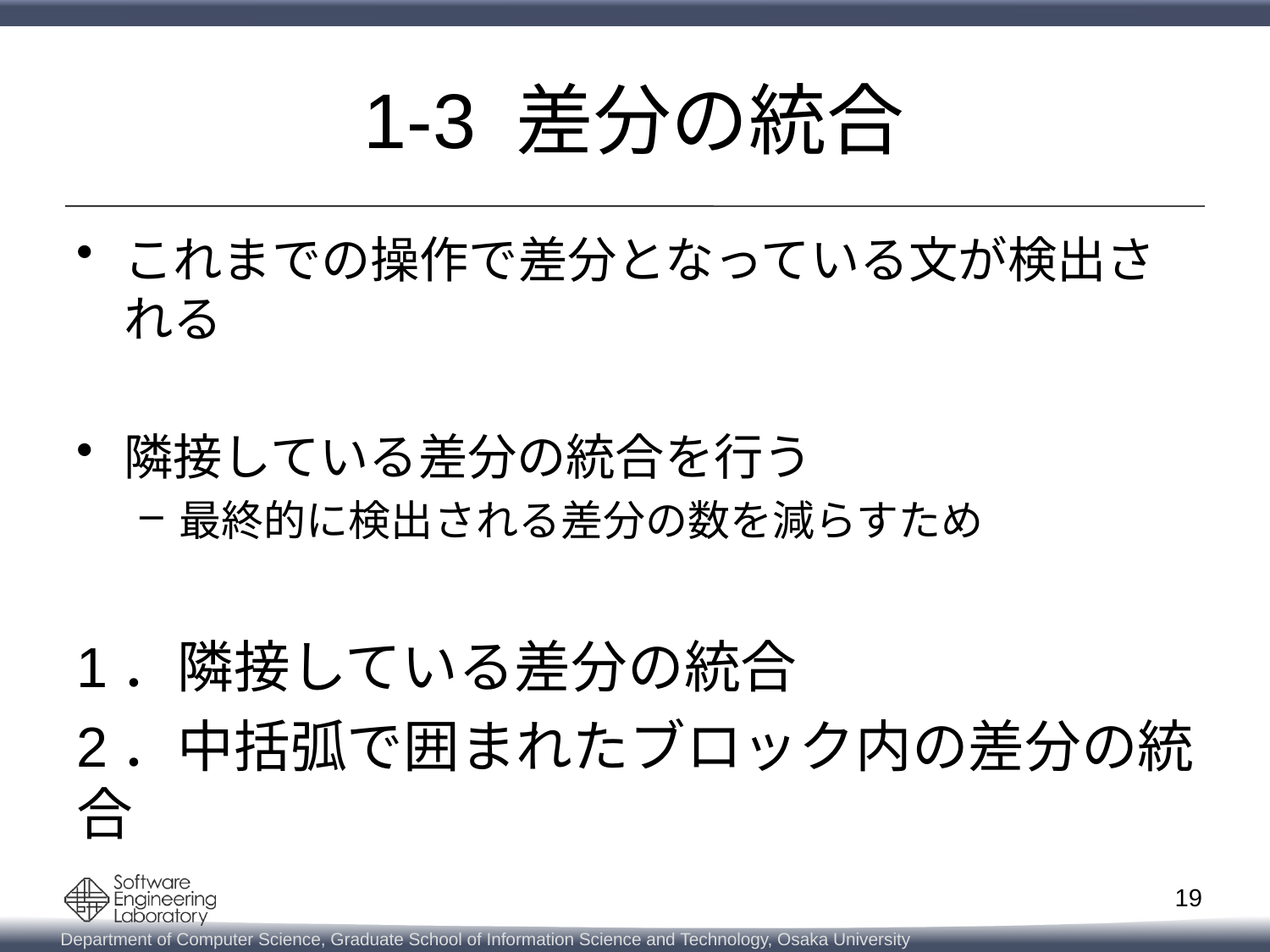

# 1-3 差分の統合
これまでの操作で差分となっている文が検出される

隣接している差分の統合を行う
最終的に検出される差分の数を減らすため

1．隣接している差分の統合
2．中括弧で囲まれたブロック内の差分の統合

19